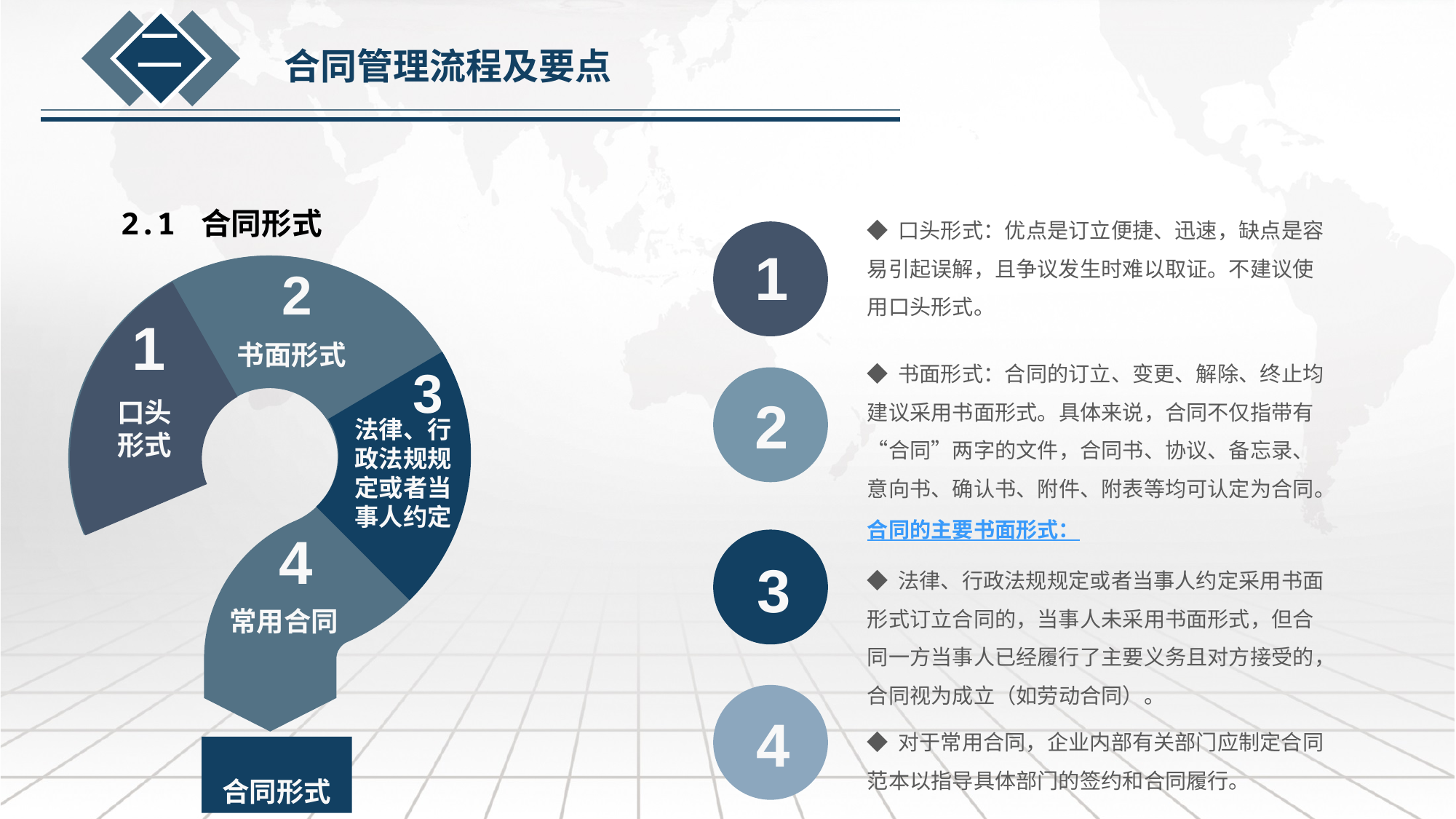

二

合同管理流程及要点

2.1 合同形式
◆ 口头形式：优点是订立便捷、迅速，缺点是容易引起误解，且争议发生时难以取证。不建议使用口头形式。

1
2
书面形式

1
口头
形式
◆ 书面形式：合同的订立、变更、解除、终止均建议采用书面形式。具体来说，合同不仅指带有“合同”两字的文件，合同书、协议、备忘录、意向书、确认书、附件、附表等均可认定为合同。
合同的主要书面形式：

3
法律、行政法规规定或者当事人约定

2
4
常用合同

3
◆ 法律、行政法规规定或者当事人约定采用书面形式订立合同的，当事人未采用书面形式，但合同一方当事人已经履行了主要义务且对方接受的，合同视为成立（如劳动合同）。

4
◆ 对于常用合同，企业内部有关部门应制定合同范本以指导具体部门的签约和合同履行。
合同形式